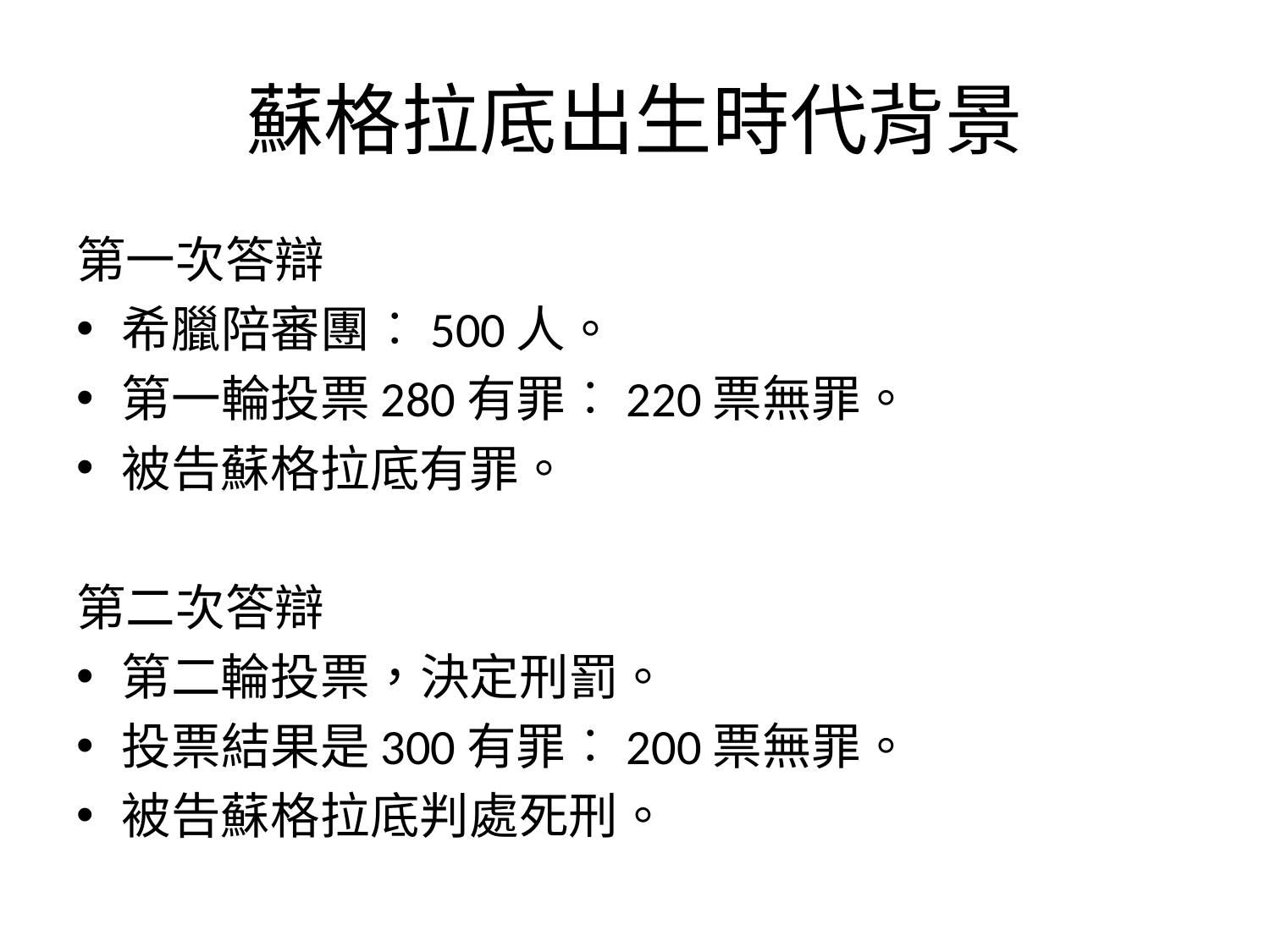

# 蘇格拉底出生時代背景
第一次答辯
希臘陪審團︰500人。
第一輪投票280有罪︰220票無罪。
被告蘇格拉底有罪。

第二次答辯
第二輪投票，決定刑罰。
投票結果是300有罪︰200票無罪。
被告蘇格拉底判處死刑。